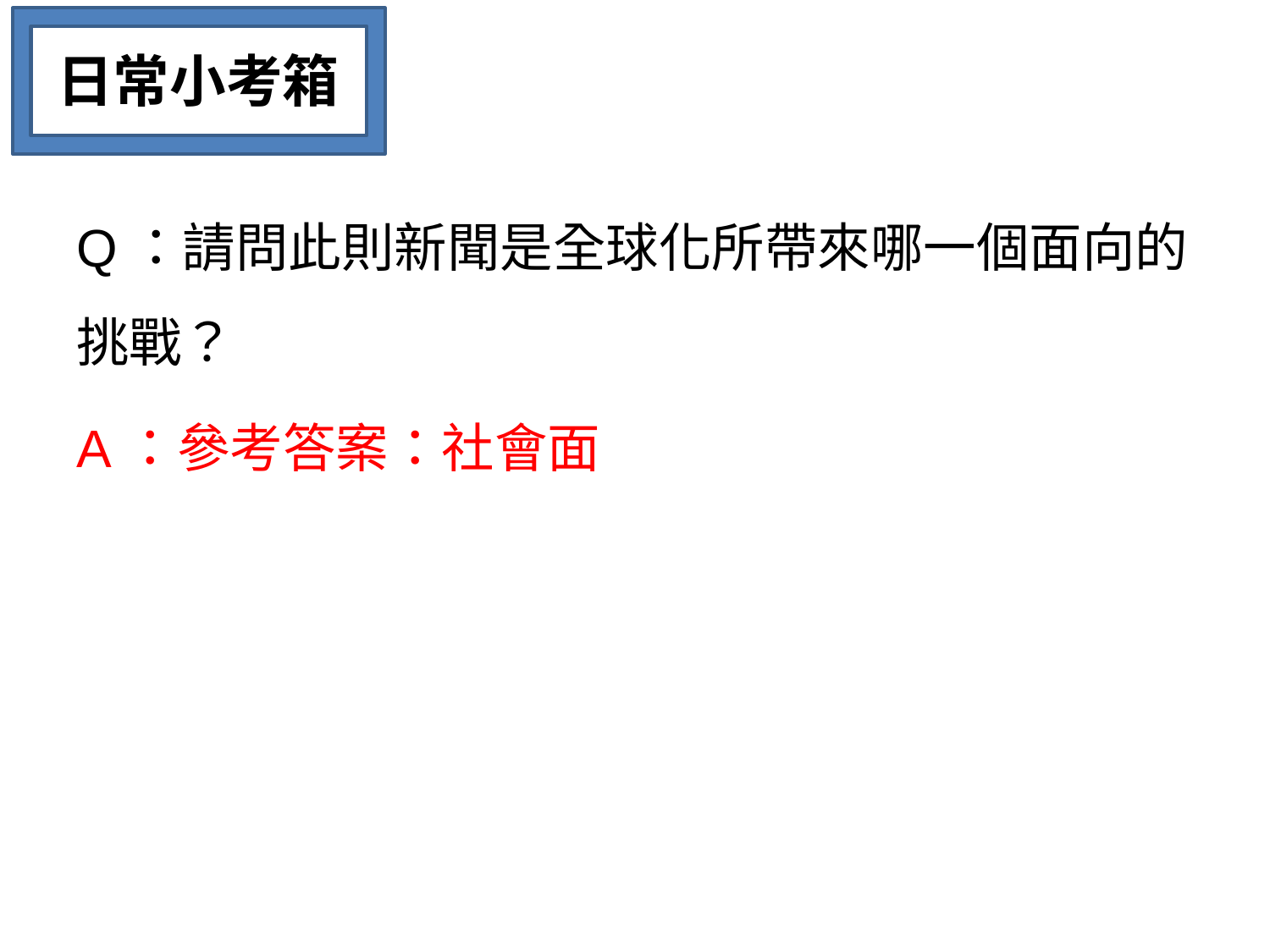

日常小考箱
Q：請問此則新聞是全球化所帶來哪一個面向的挑戰？
A：參考答案：社會面